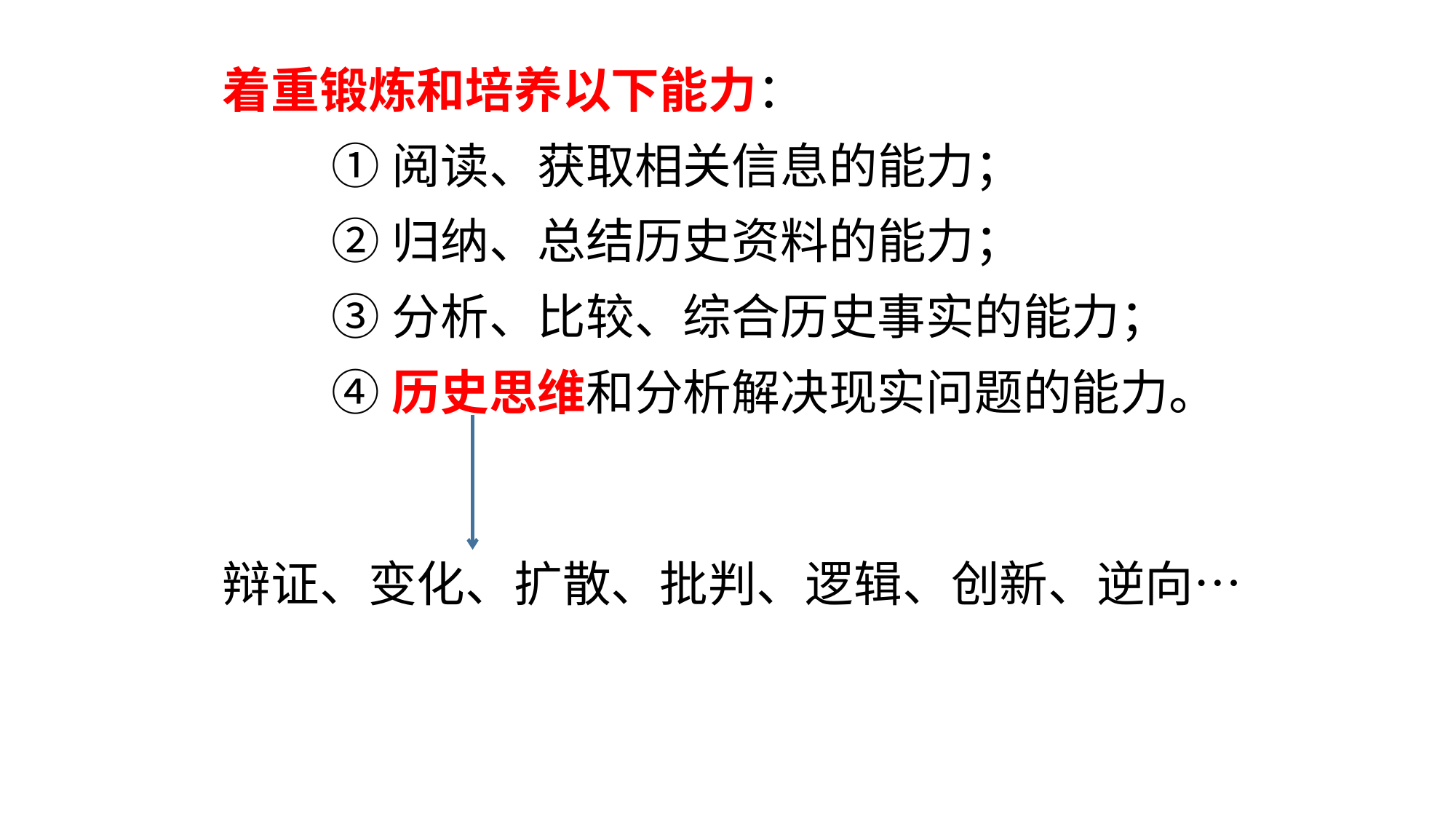

着重锻炼和培养以下能力：
	①阅读、获取相关信息的能力；
	②归纳、总结历史资料的能力；
	③分析、比较、综合历史事实的能力；
	④历史思维和分析解决现实问题的能力。
辩证、变化、扩散、批判、逻辑、创新、逆向…